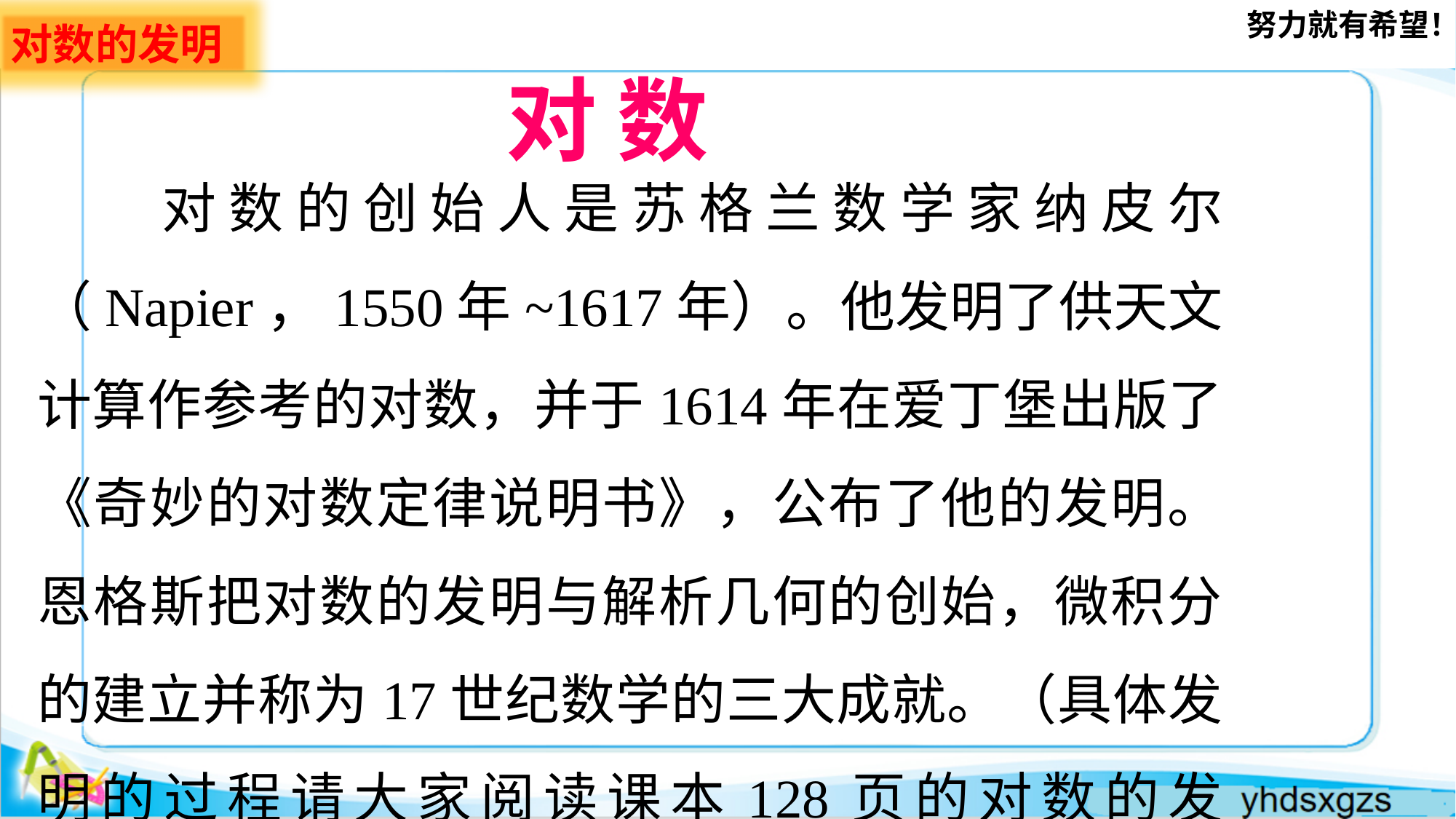

对数的发明
对 数
  对数的创始人是苏格兰数学家纳皮尔（Napier，1550年~1617年）。他发明了供天文计算作参考的对数，并于1614年在爱丁堡出版了《奇妙的对数定律说明书》，公布了他的发明。恩格斯把对数的发明与解析几何的创始，微积分的建立并称为17世纪数学的三大成就。（具体发明的过程请大家阅读课本128页的对数的发明。）